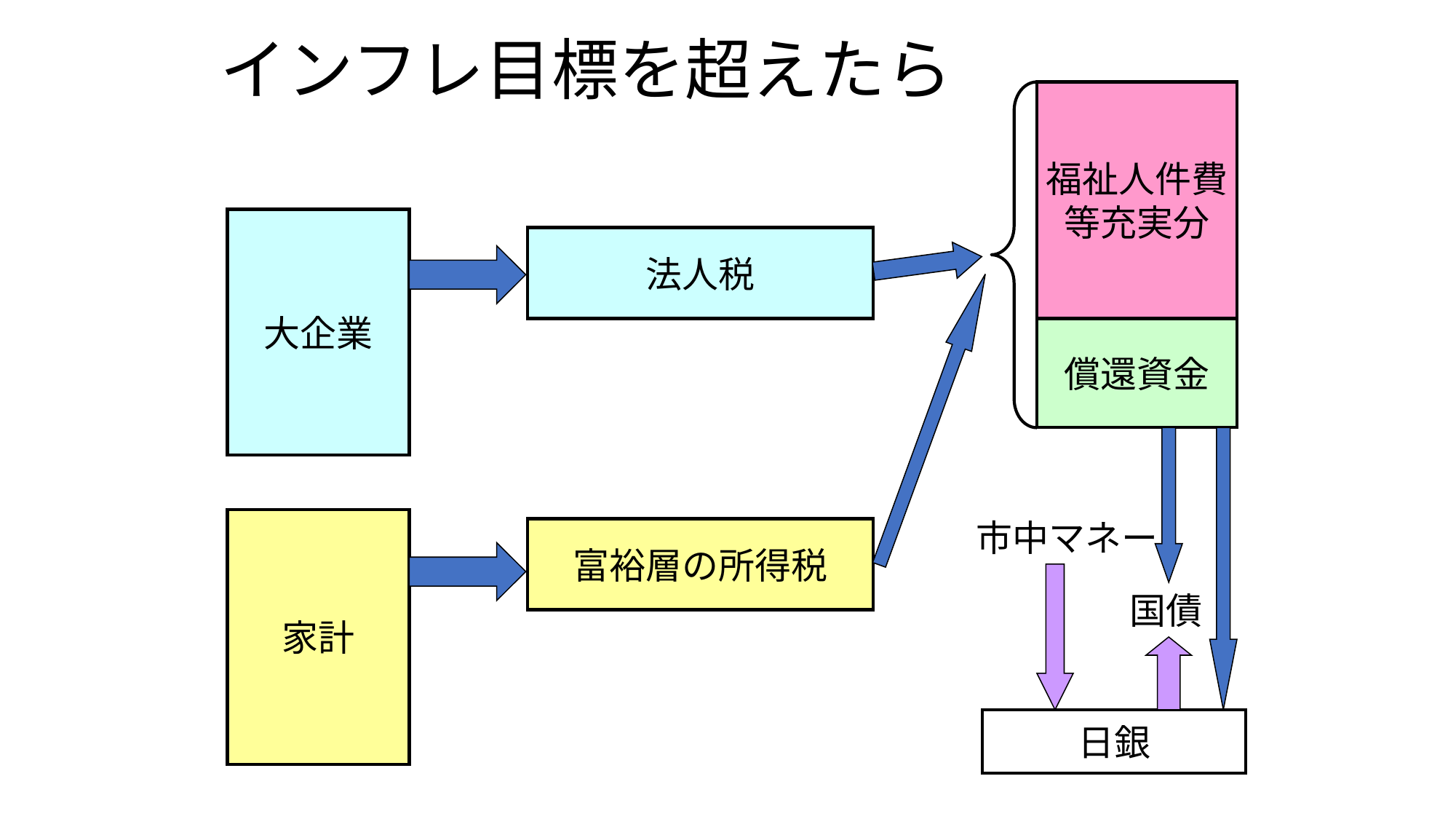

# インフレ目標を超えたら

福祉人件費
等充実分
大企業
法人税

償還資金

家計
市中マネー
富裕層の所得税

国債

日銀